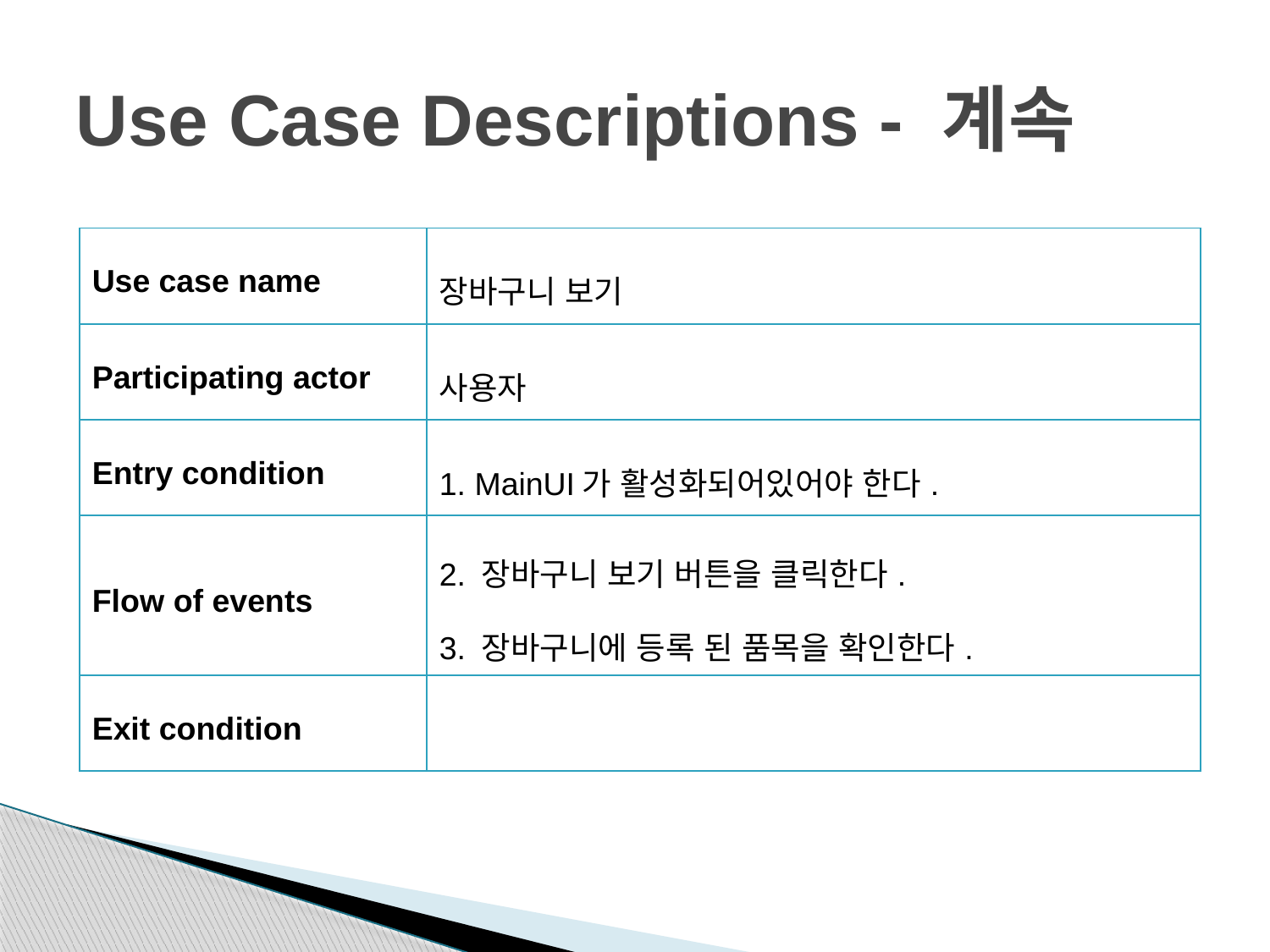

# Use Case Descriptions - 계속
| Use case name | 장바구니 보기 |
| --- | --- |
| Participating actor | 사용자 |
| Entry condition | 1. MainUI가 활성화되어있어야 한다. |
| Flow of events | 2. 장바구니 보기 버튼을 클릭한다. 3. 장바구니에 등록 된 품목을 확인한다. |
| Exit condition |  |